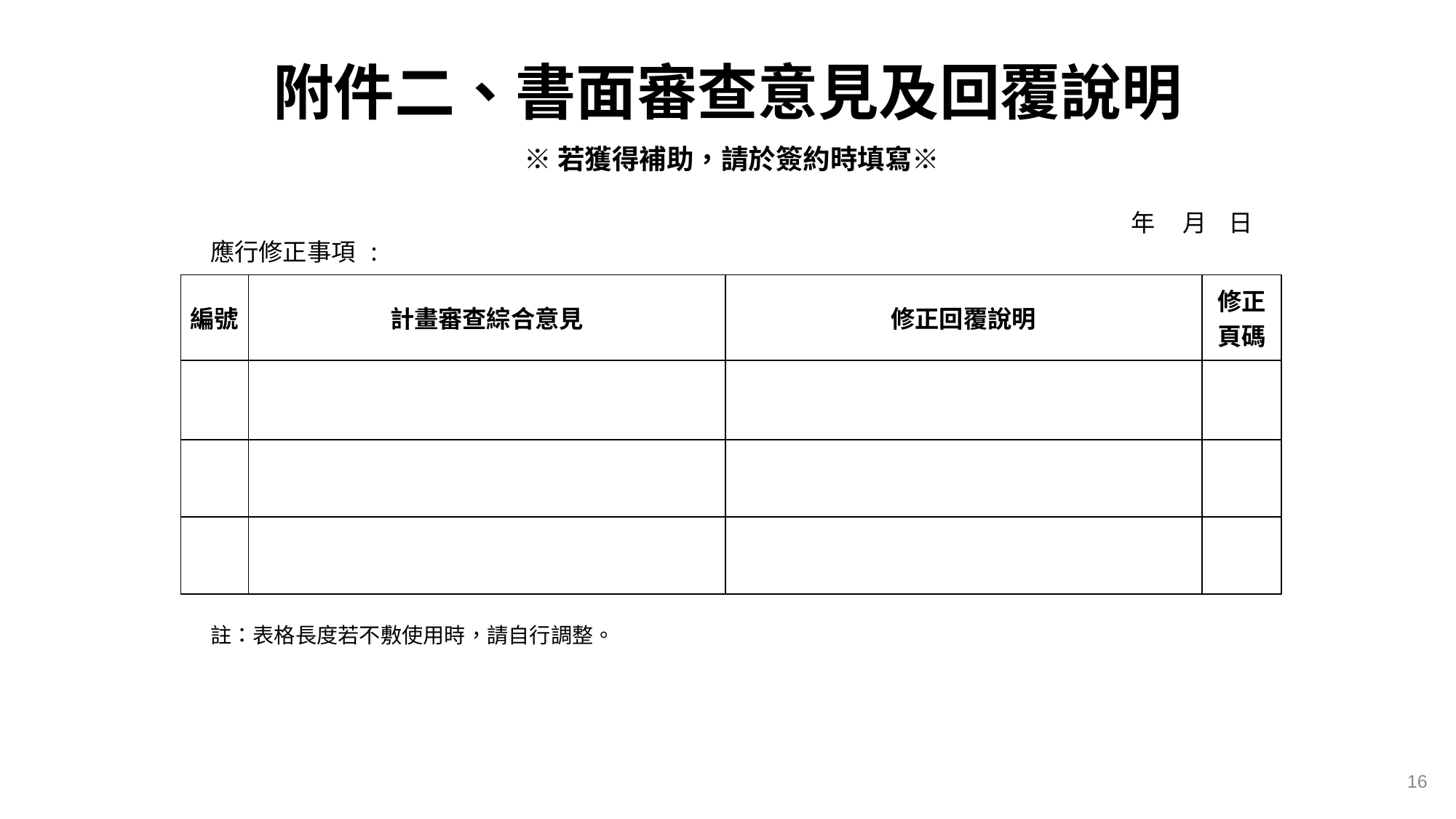

# 附件二、書面審查意見及回覆說明
※若獲得補助，請於簽約時填寫※

年     月    日
應行修正事項 :

註：表格長度若不敷使用時，請自行調整。

| 編號 | 計畫審查綜合意見 | 修正回覆說明 | 修正 頁碼 |
| --- | --- | --- | --- |
|  |  |  |  |
|  |  |  |  |
|  |  |  |  |
16